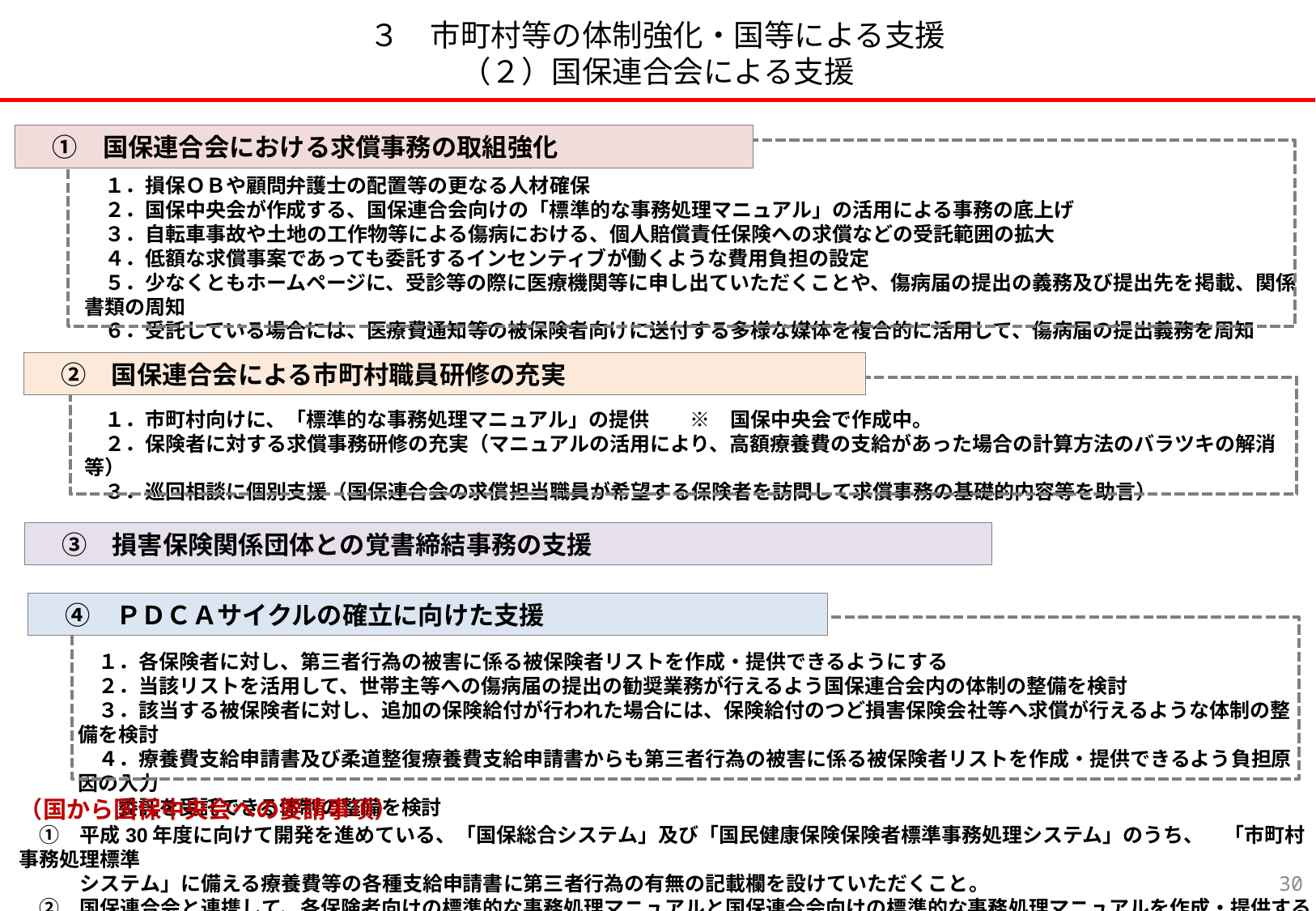

# ３　市町村等の体制強化・国等による支援 （２）国保連合会による支援
　①　国保連合会における求償事務の取組強化

　１．損保ＯＢや顧問弁護士の配置等の更なる人材確保
　２．国保中央会が作成する、国保連合会向けの「標準的な事務処理マニュアル」の活用による事務の底上げ
　３．自転車事故や土地の工作物等による傷病における、個人賠償責任保険への求償などの受託範囲の拡大
　４．低額な求償事案であっても委託するインセンティブが働くような費用負担の設定
　５．少なくともホームページに、受診等の際に医療機関等に申し出ていただくことや、傷病届の提出の義務及び提出先を掲載、関係書類の周知
　６．受託している場合には、医療費通知等の被保険者向けに送付する多様な媒体を複合的に活用して、傷病届の提出義務を周知
　②　国保連合会による市町村職員研修の充実

　１．市町村向けに、「標準的な事務処理マニュアル」の提供　　※　国保中央会で作成中。
　２．保険者に対する求償事務研修の充実（マニュアルの活用により、高額療養費の支給があった場合の計算方法のバラツキの解消等）
　３．巡回相談に個別支援（国保連合会の求償担当職員が希望する保険者を訪問して求償事務の基礎的内容等を助言）
　③　損害保険関係団体との覚書締結事務の支援
　１．各保険者に対し、第三者行為の被害に係る被保険者リストを作成・提供できるようにする
　２．当該リストを活用して、世帯主等への傷病届の提出の勧奨業務が行えるよう国保連合会内の体制の整備を検討
　３．該当する被保険者に対し、追加の保険給付が行われた場合には、保険給付のつど損害保険会社等へ求償が行えるような体制の整備を検討
　４．療養費支給申請書及び柔道整復療養費支給申請書からも第三者行為の被害に係る被保険者リストを作成・提供できるよう負担原因の入力
　　委託を受託できる体制の整備を検討
　④　ＰＤＣＡサイクルの確立に向けた支援

（国から国保中央会への要請事項）
　①　平成30年度に向けて開発を進めている、「国保総合システム」及び「国民健康保険保険者標準事務処理システム」のうち、　「市町村事務処理標準
　　　システム」に備える療養費等の各種支給申請書に第三者行為の有無の記載欄を設けていただくこと。
　②　国保連合会と連携して、各保険者向けの標準的な事務処理マニュアルと国保連合会向けの標準的な事務処理マニュアルを作成・提供すること。
30